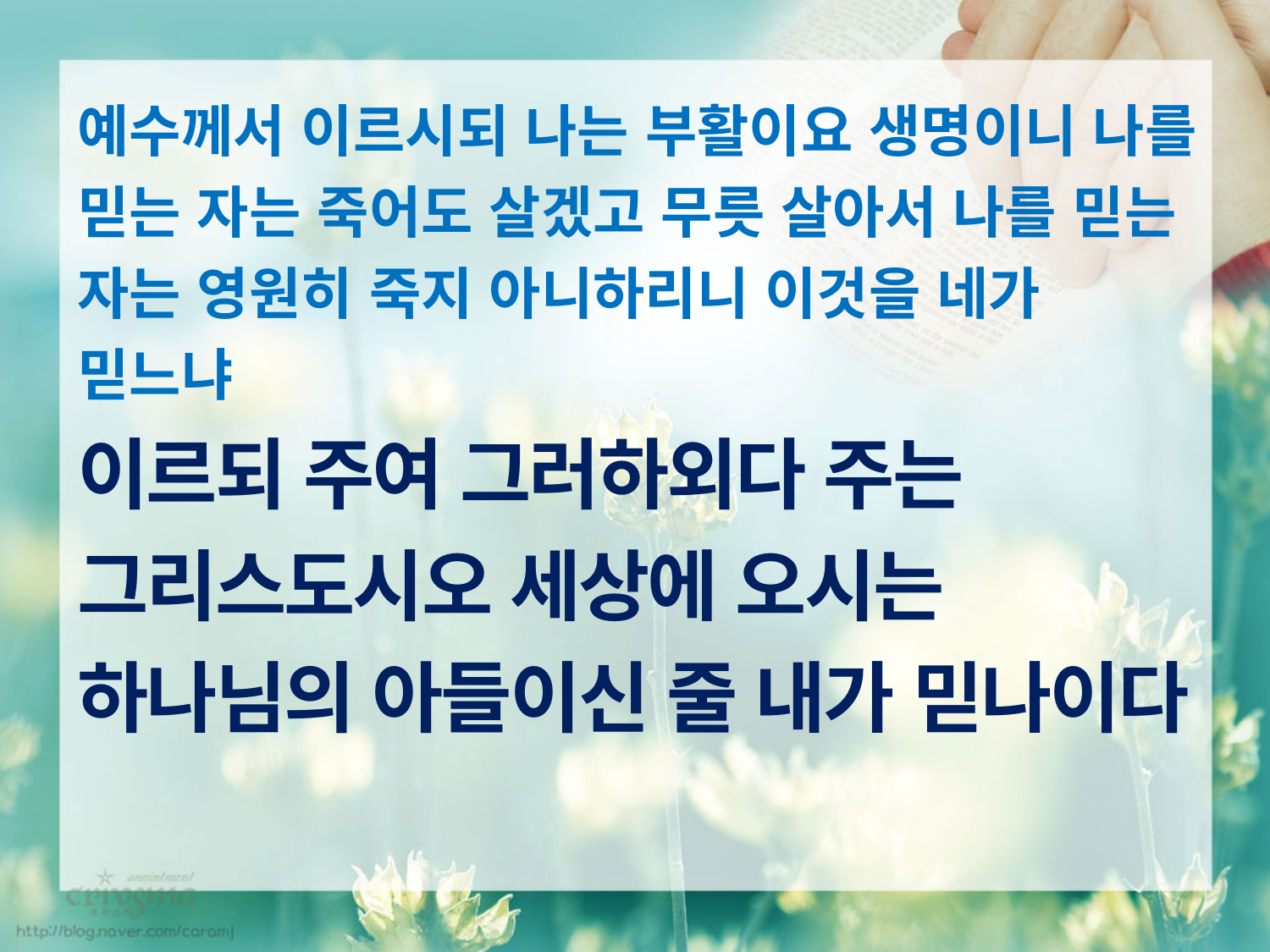

예수께서 이르시되 나는 부활이요 생명이니 나를 믿는 자는 죽어도 살겠고 무릇 살아서 나를 믿는 자는 영원히 죽지 아니하리니 이것을 네가 믿느냐
이르되 주여 그러하외다 주는 그리스도시오 세상에 오시는 하나님의 아들이신 줄 내가 믿나이다